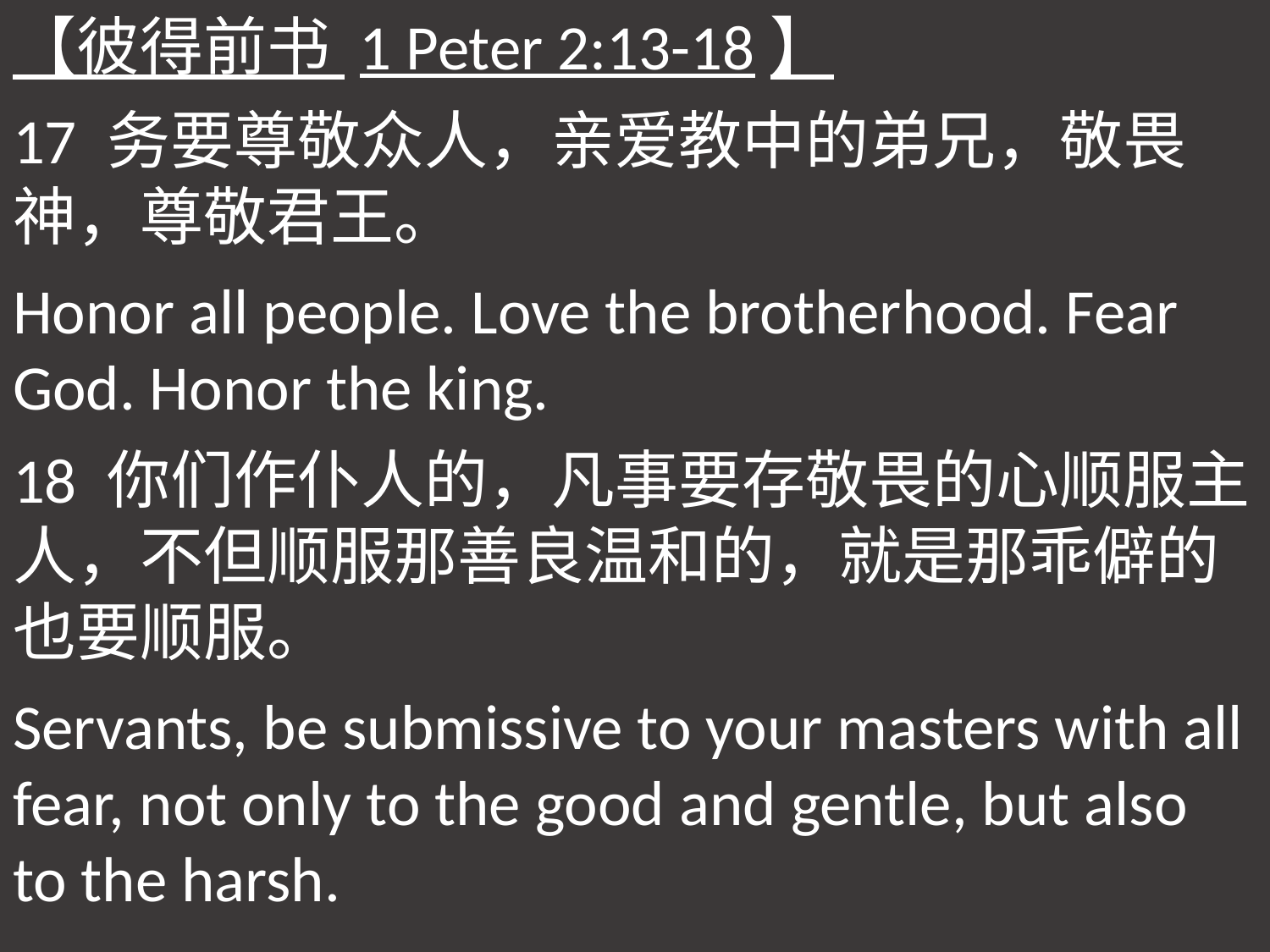

【彼得前书 1 Peter 2:13-18】
17 务要尊敬众人，亲爱教中的弟兄，敬畏　神，尊敬君王。
Honor all people. Love the brotherhood. Fear God. Honor the king.
18 你们作仆人的，凡事要存敬畏的心顺服主人，不但顺服那善良温和的，就是那乖僻的也要顺服。
Servants, be submissive to your masters with all fear, not only to the good and gentle, but also to the harsh.